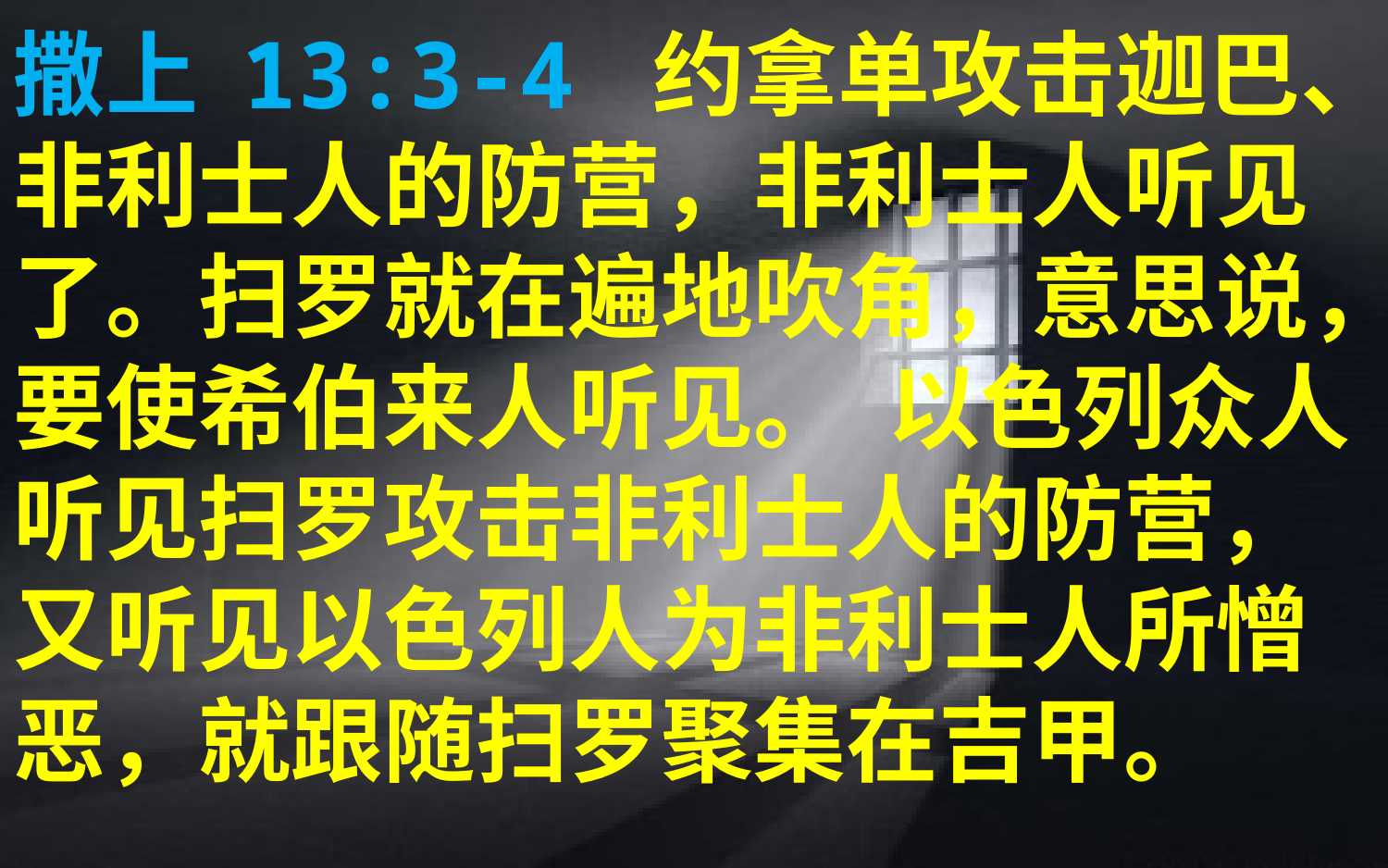

撒上 13:3-4 约拿单攻击迦巴、非利士人的防营，非利士人听见了。扫罗就在遍地吹角，意思说，要使希伯来人听见。  以色列众人听见扫罗攻击非利士人的防营，又听见以色列人为非利士人所憎恶，就跟随扫罗聚集在吉甲。